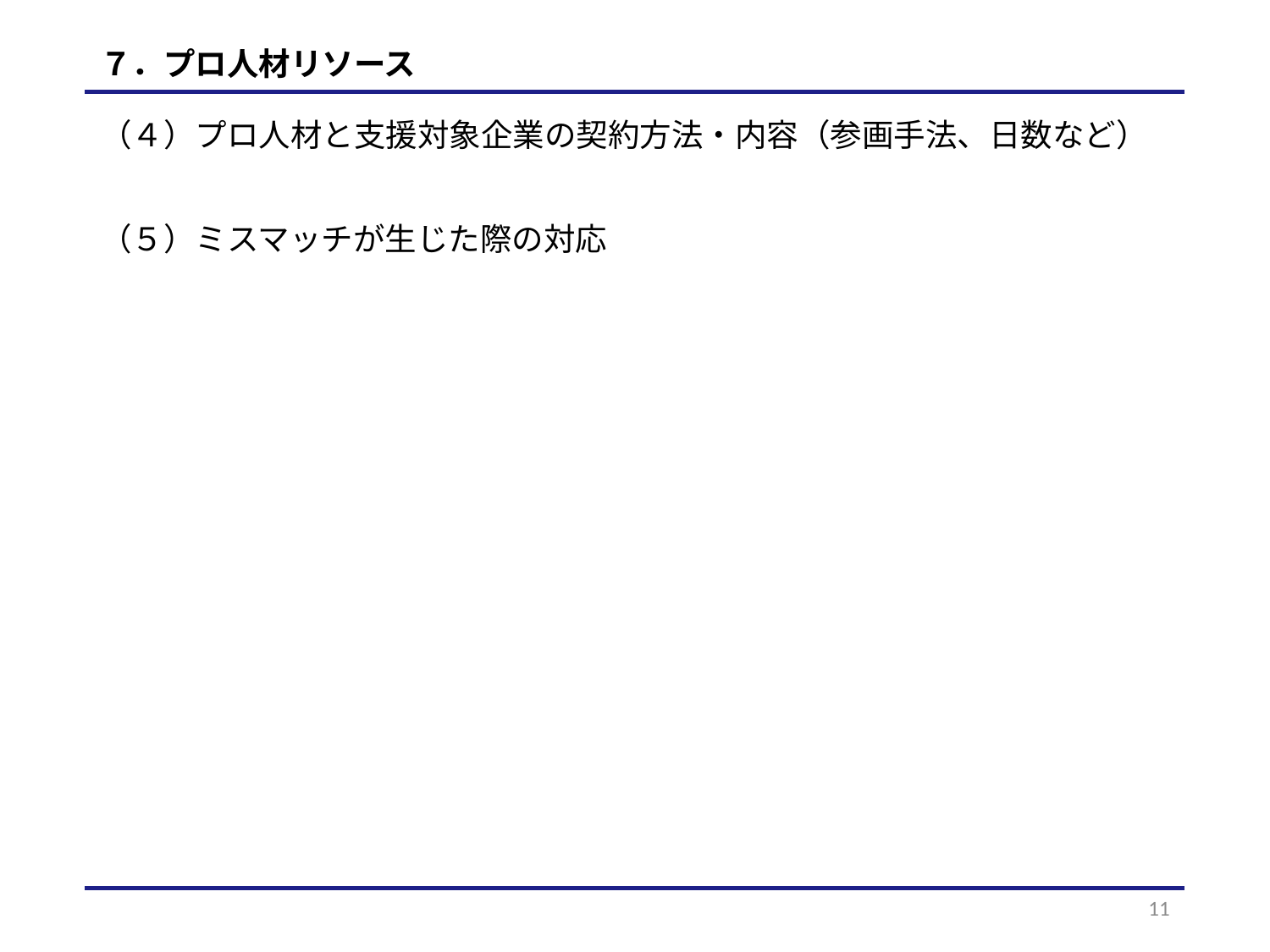

# ７．プロ人材リソース
（４）プロ人材と支援対象企業の契約方法・内容（参画手法、日数など）

（５）ミスマッチが生じた際の対応
11